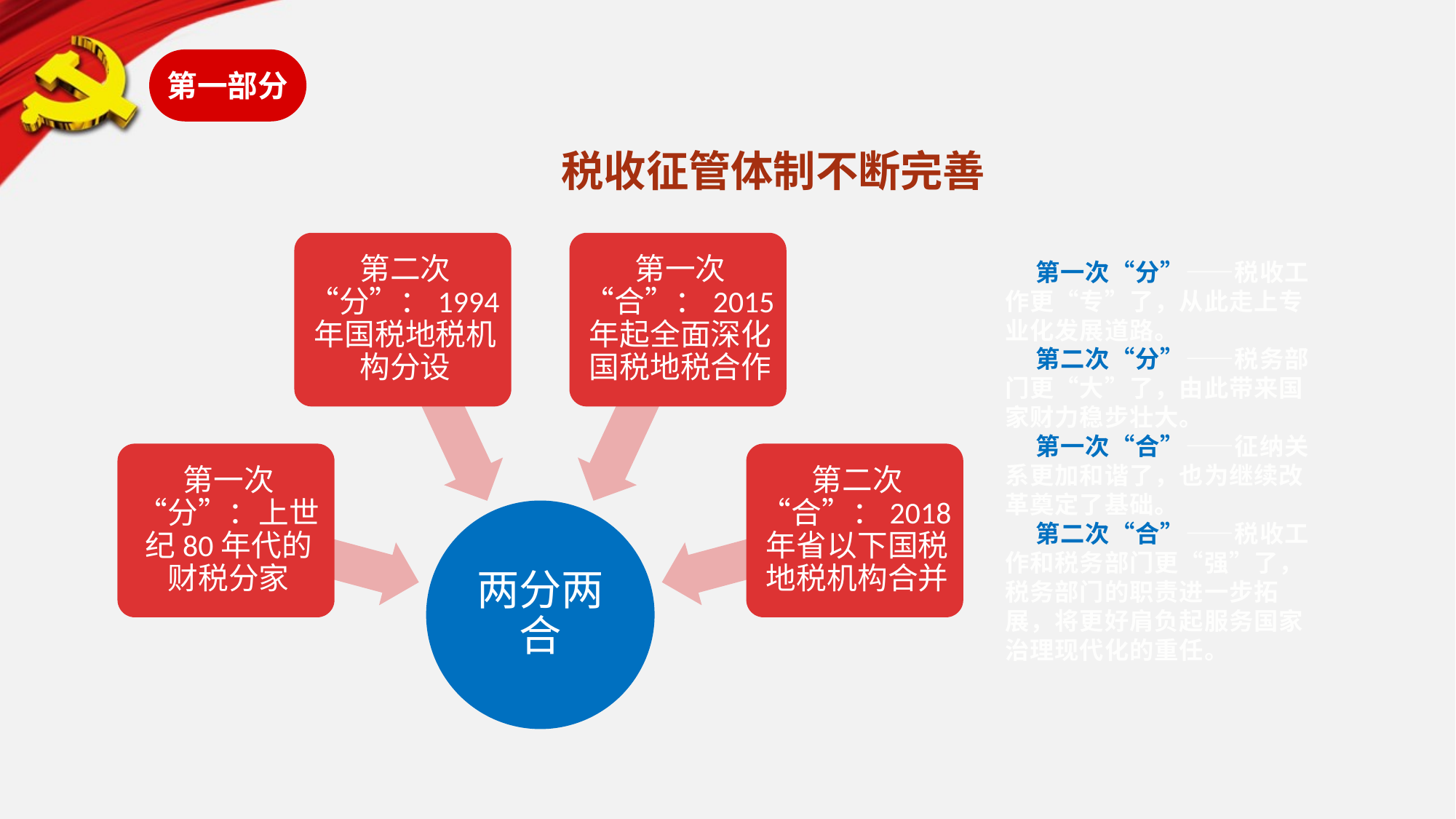

第一部分
税收征管体制不断完善
两分两合
第一次“分”：上世纪80年代的财税分家
第二次“分”：1994年国税地税机构分设
第一次“合”：2015年起全面深化国税地税合作
第二次“合”：2018年省以下国税地税机构合并
    第一次“分”——税收工作更“专”了，从此走上专业化发展道路。
    第二次“分”——税务部门更“大”了，由此带来国家财力稳步壮大。
    第一次“合”——征纳关系更加和谐了，也为继续改革奠定了基础。
    第二次“合”——税收工作和税务部门更“强”了，税务部门的职责进一步拓展，将更好肩负起服务国家治理现代化的重任。